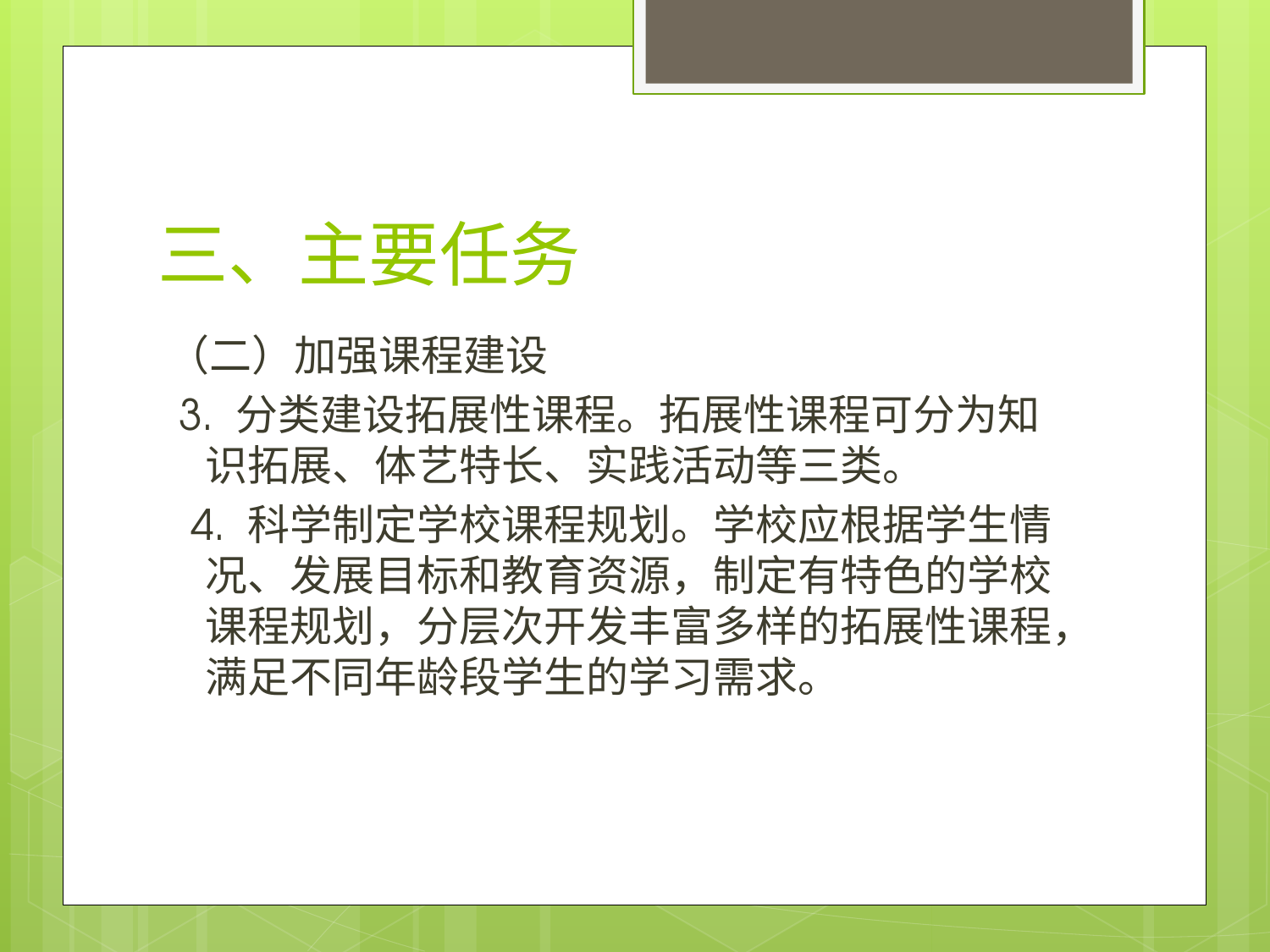

# 三、主要任务
（二）加强课程建设
 3. 分类建设拓展性课程。拓展性课程可分为知识拓展、体艺特长、实践活动等三类。
  4. 科学制定学校课程规划。学校应根据学生情况、发展目标和教育资源，制定有特色的学校课程规划，分层次开发丰富多样的拓展性课程，满足不同年龄段学生的学习需求。